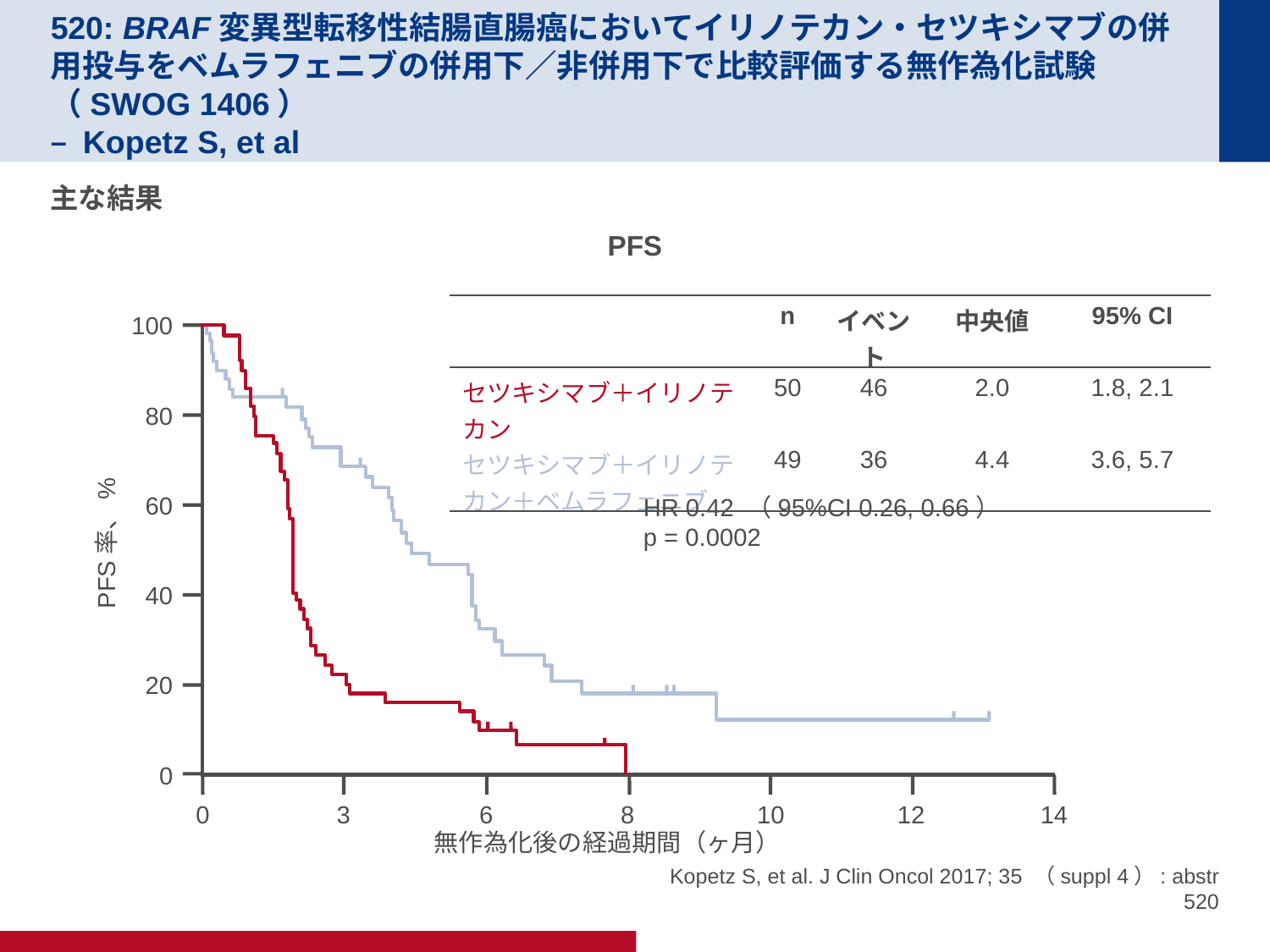

# 520: BRAF変異型転移性結腸直腸癌においてイリノテカン・セツキシマブの併用投与をベムラフェニブの併用下／非併用下で比較評価する無作為化試験（SWOG 1406） – Kopetz S, et al
主な結果
PFS
|  | n | イベント | 中央値 | 95% CI |
| --- | --- | --- | --- | --- |
| セツキシマブ＋イリノテカン | 50 | 46 | 2.0 | 1.8, 2.1 |
| セツキシマブ＋イリノテカン＋ベムラフェニブ | 49 | 36 | 4.4 | 3.6, 5.7 |
100

80

60
HR 0.42 （95%CI 0.26, 0.66）
p = 0.0002

PFS率、%
40

20

0

0
3
6
8
10
12
14
無作為化後の経過期間（ヶ月）
Kopetz S, et al. J Clin Oncol 2017; 35 （suppl 4）: abstr 520